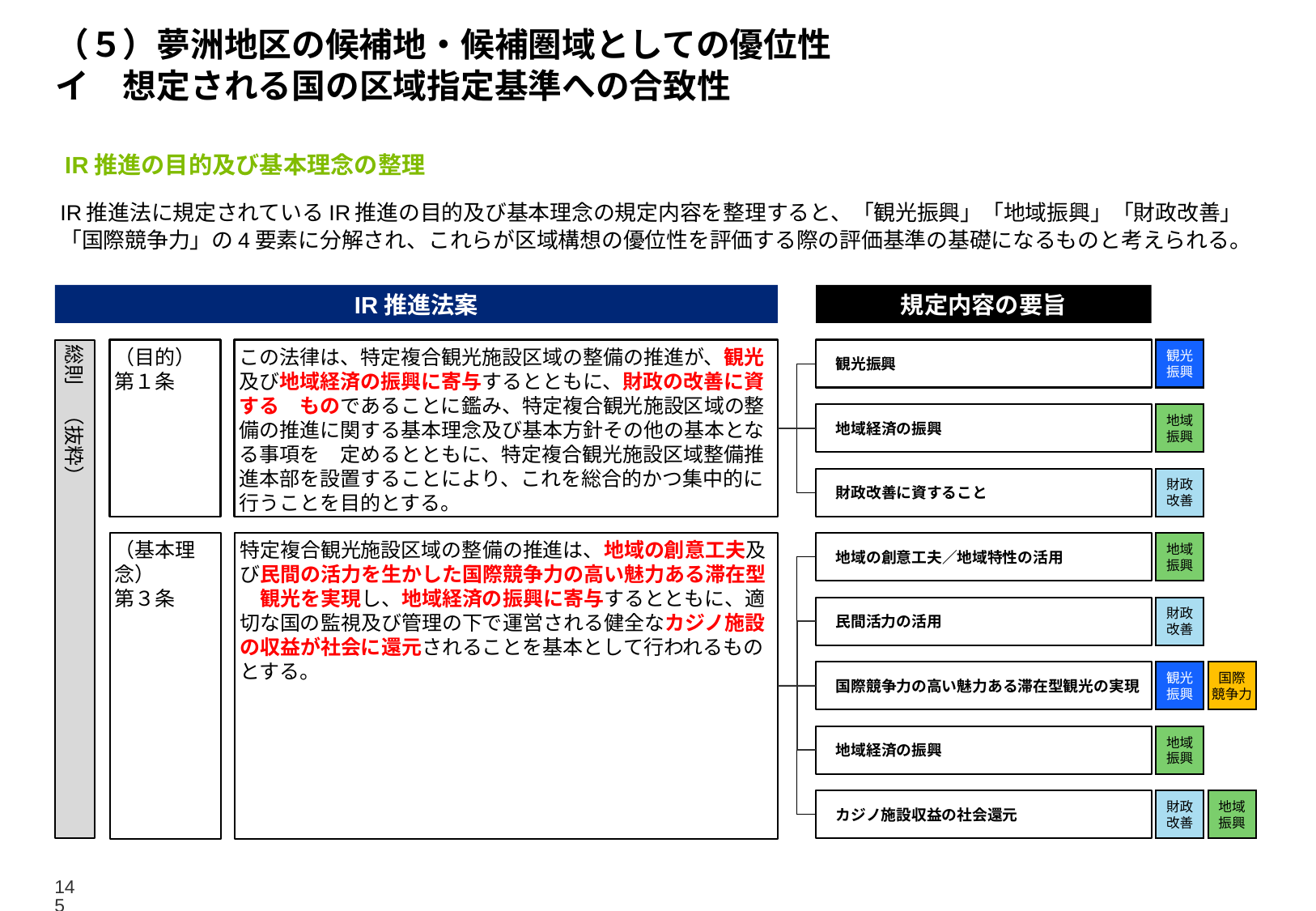

# （５）夢洲地区の候補地・候補圏域としての優位性 イ　想定される国の区域指定基準への合致性
IR推進の目的及び基本理念の整理
IR推進法に規定されているIR推進の目的及び基本理念の規定内容を整理すると、「観光振興」「地域振興」「財政改善」「国際競争力」の4要素に分解され、これらが区域構想の優位性を評価する際の評価基準の基礎になるものと考えられる。
IR推進法案
規定内容の要旨
この法律は、特定複合観光施設区域の整備の推進が、観光及び地域経済の振興に寄与するとともに、財政の改善に資する　ものであることに鑑み、特定複合観光施設区域の整備の推進に関する基本理念及び基本方針その他の基本となる事項を　定めるとともに、特定複合観光施設区域整備推進本部を設置することにより、これを総合的かつ集中的に行うことを目的とする。
　観光振興
観光
振興
地域
振興
財政
改善
地域
振興
財政
改善
観光
振興
地域
振興
財政
改善
（目的）
第１条
総則　（抜粋）
　地域経済の振興
　財政改善に資すること
（基本理念）
第３条
　地域の創意工夫／地域特性の活用
特定複合観光施設区域の整備の推進は、地域の創意工夫及び民間の活力を生かした国際競争力の高い魅力ある滞在型　観光を実現し、地域経済の振興に寄与するとともに、適切な国の監視及び管理の下で運営される健全なカジノ施設の収益が社会に還元されることを基本として行われるものとする。
　民間活力の活用
　国際競争力の高い魅力ある滞在型観光の実現
国際
競争力
地域
振興
　地域経済の振興
　カジノ施設収益の社会還元
145